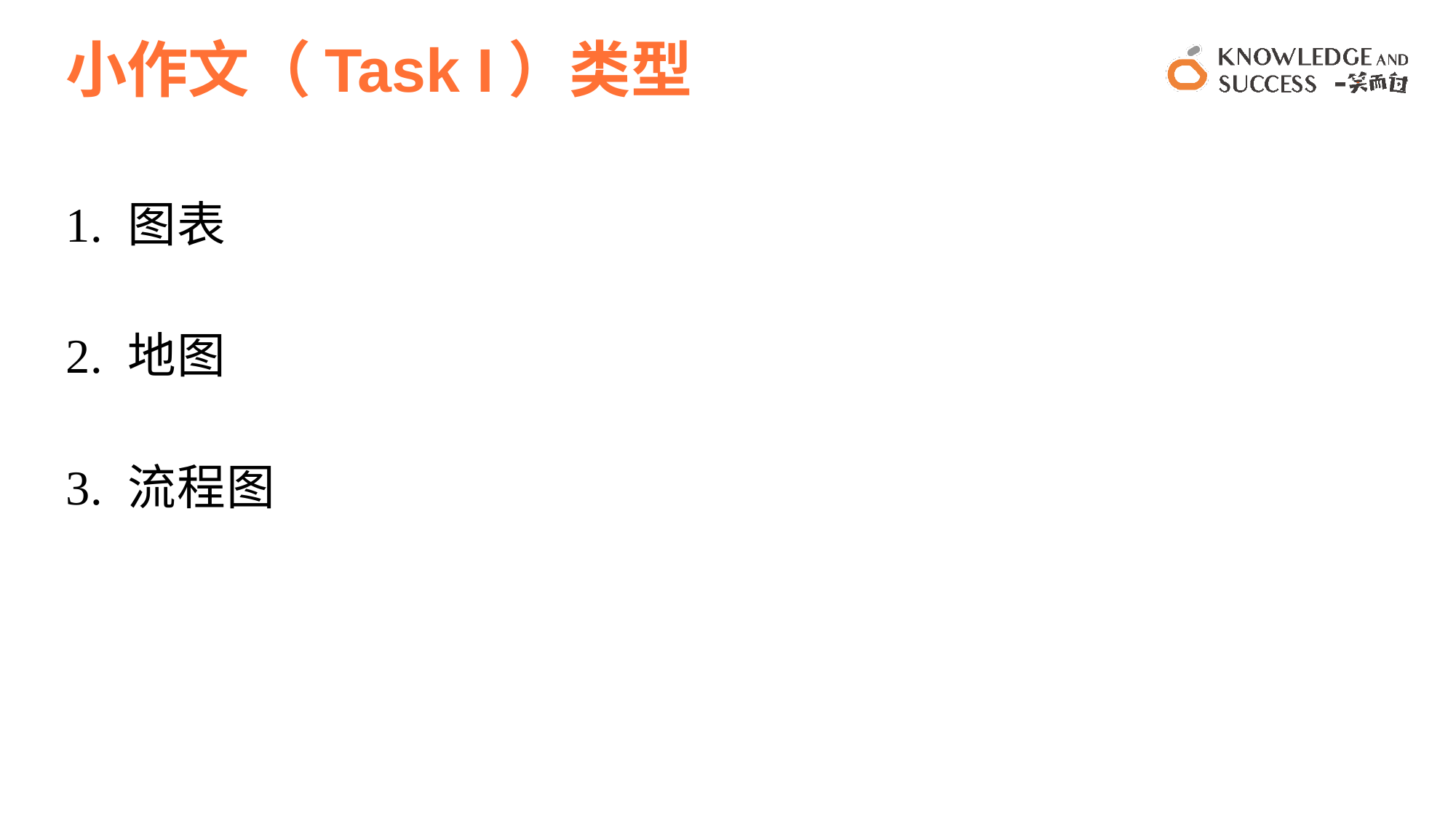

# 小作文（Task I）类型
1. 图表
2. 地图
3. 流程图
5